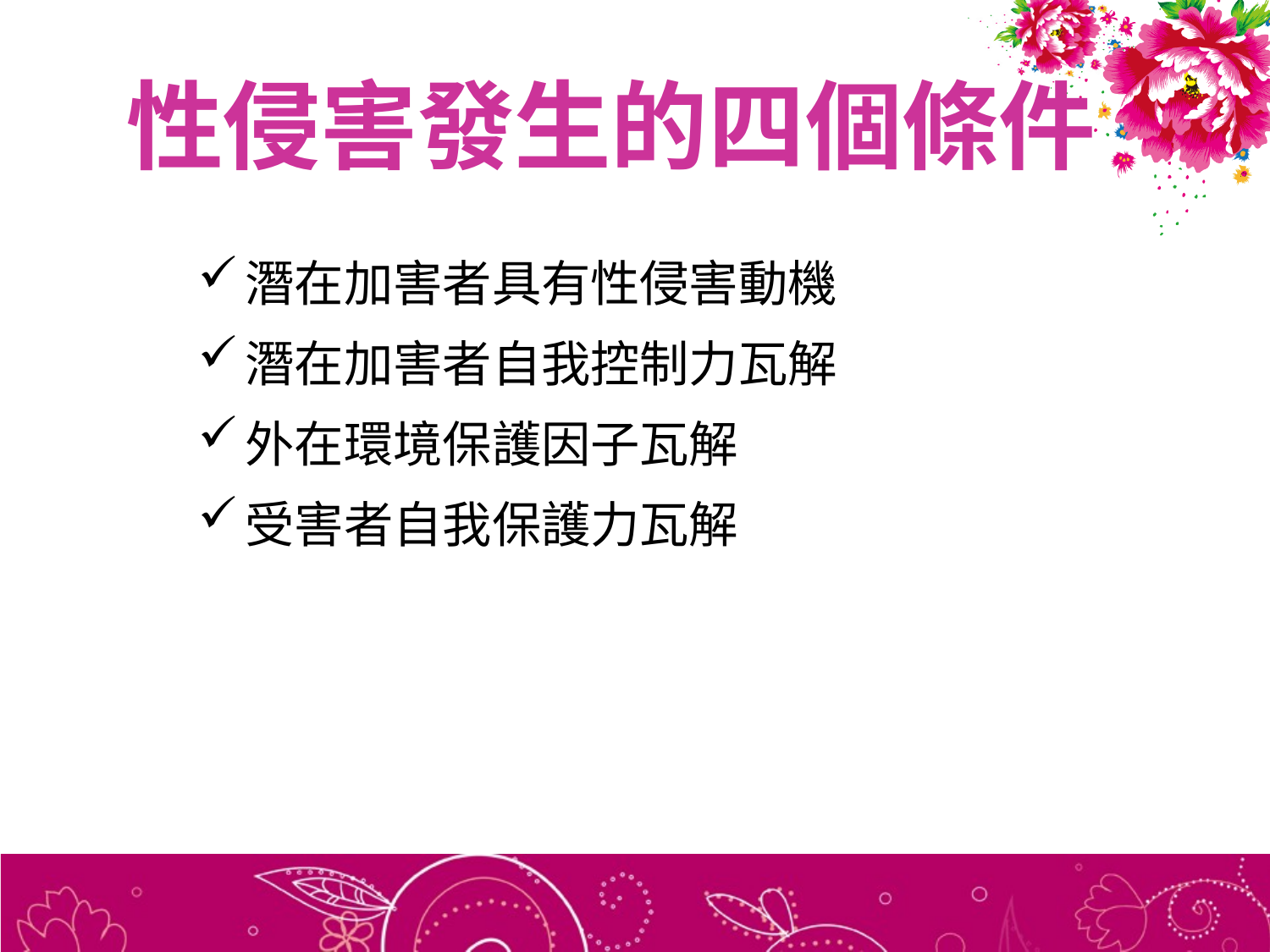

# 性侵害發生的四個條件
潛在加害者具有性侵害動機
潛在加害者自我控制力瓦解
外在環境保護因子瓦解
受害者自我保護力瓦解